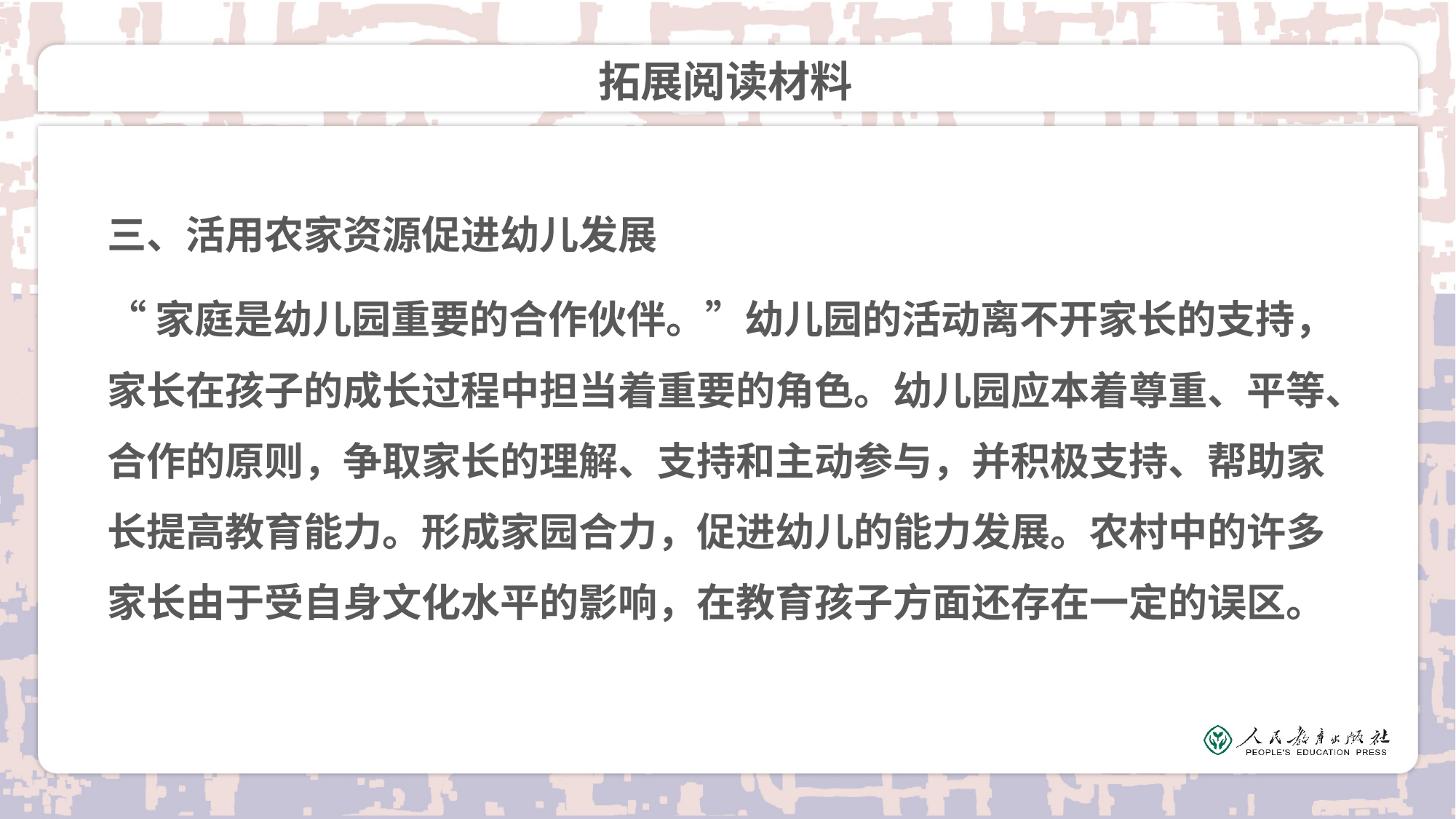

# 拓展阅读材料
三、活用农家资源促进幼儿发展
“家庭是幼儿园重要的合作伙伴。”幼儿园的活动离不开家长的支持，家长在孩子的成长过程中担当着重要的角色。幼儿园应本着尊重、平等、合作的原则，争取家长的理解、支持和主动参与，并积极支持、帮助家长提高教育能力。形成家园合力，促进幼儿的能力发展。农村中的许多家长由于受自身文化水平的影响，在教育孩子方面还存在一定的误区。